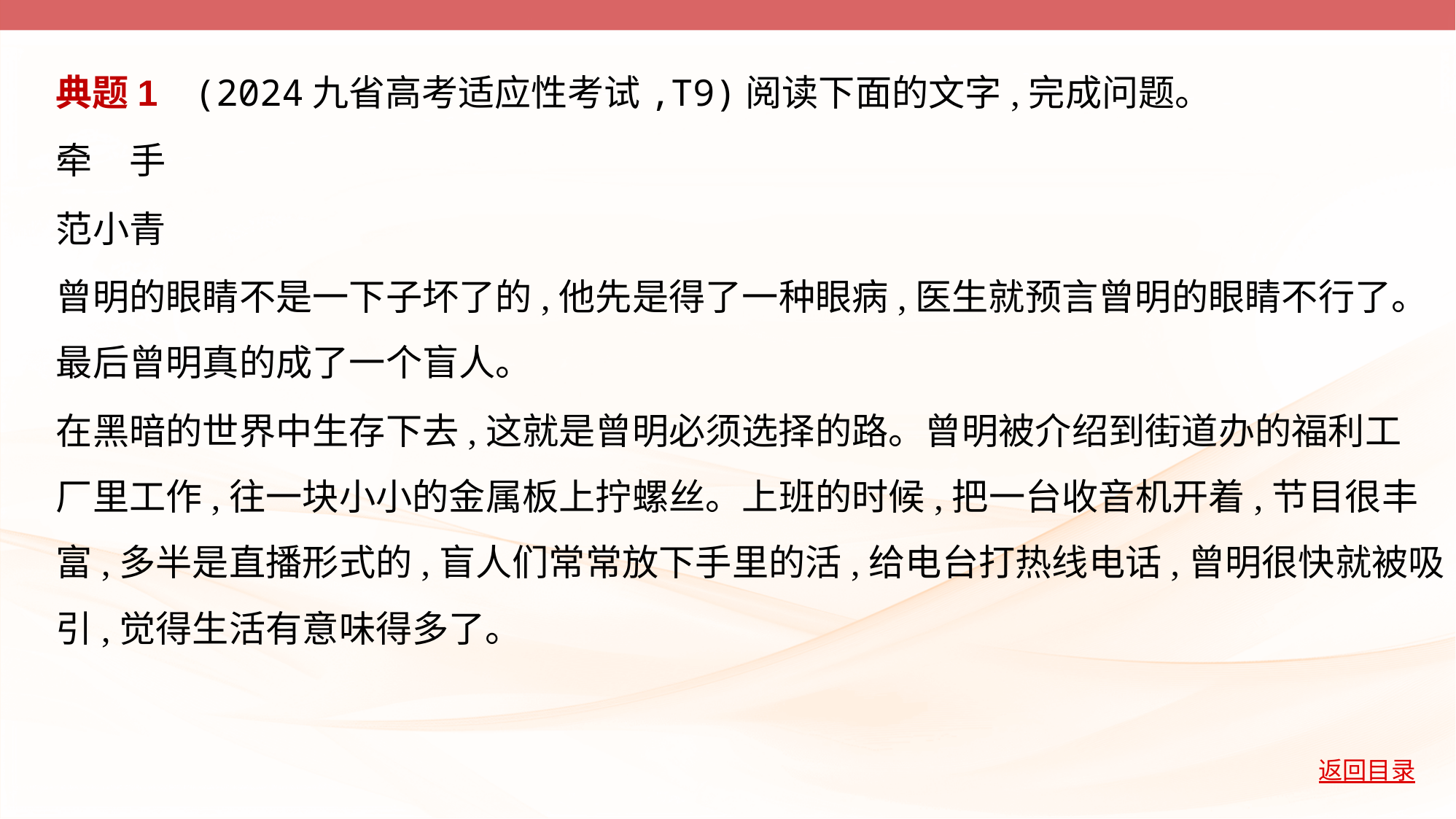

典题1    (2024九省高考适应性考试,T9)阅读下面的文字,完成问题。
牵　手
范小青
曾明的眼睛不是一下子坏了的,他先是得了一种眼病,医生就预言曾明的眼睛不行了。
最后曾明真的成了一个盲人。
在黑暗的世界中生存下去,这就是曾明必须选择的路。曾明被介绍到街道办的福利工
厂里工作,往一块小小的金属板上拧螺丝。上班的时候,把一台收音机开着,节目很丰
富,多半是直播形式的,盲人们常常放下手里的活,给电台打热线电话,曾明很快就被吸
引,觉得生活有意味得多了。